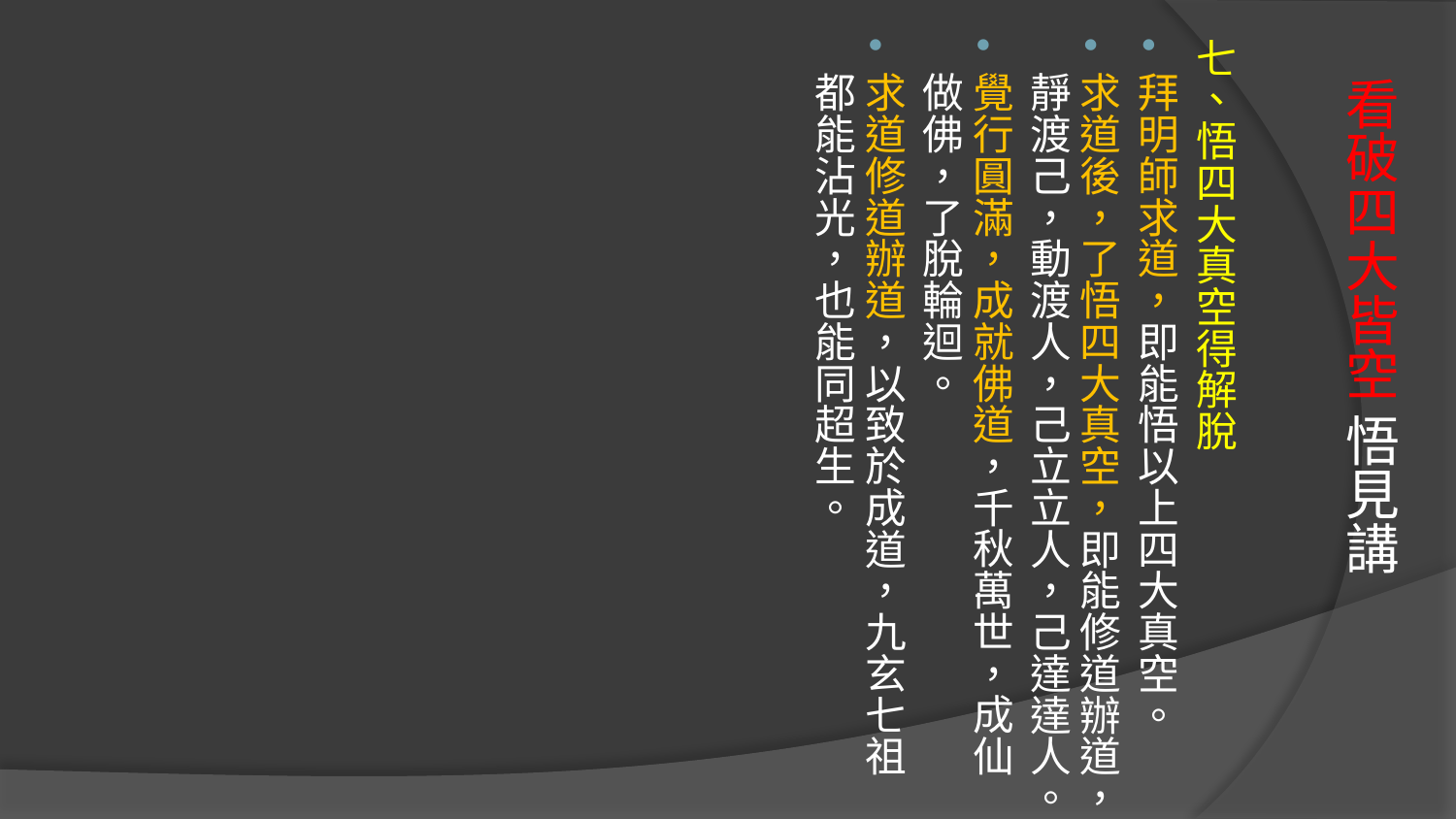

七、悟四大真空得解脫
拜明師求道，即能悟以上四大真空。
求道後，了悟四大真空，即能修道辦道，靜渡己，動渡人，己立立人，己達達人。
覺行圓滿，成就佛道，千秋萬世，成仙做佛，了脫輪迴。
求道修道辦道，以致於成道，九玄七祖都能沾光，也能同超生。

# 看破四大皆空 悟見講